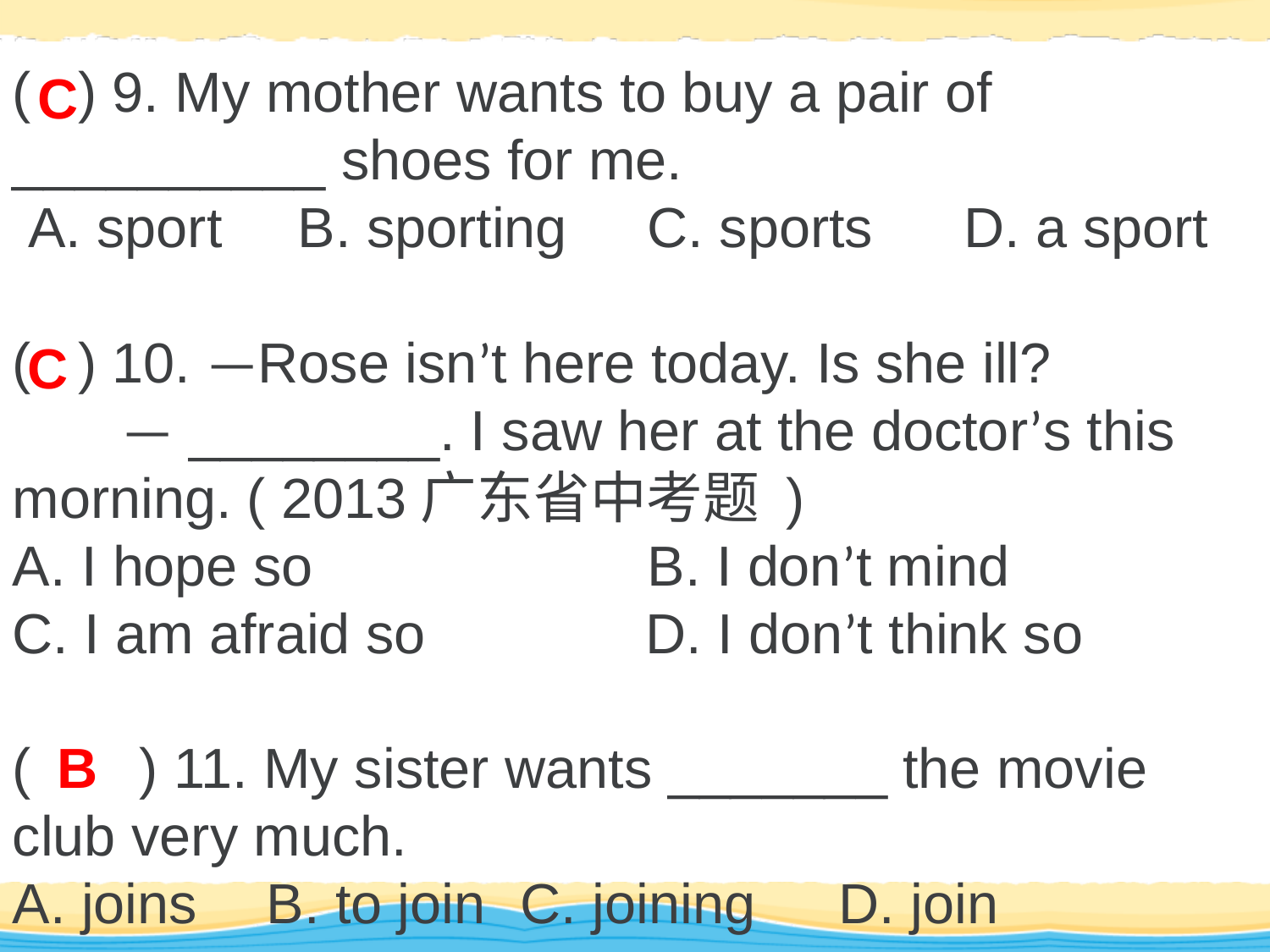

(   ) 9. My mother wants to buy a pair of __________ shoes for me.
 A. sport	  B. sporting 	C. sports	    D. a sport

(   ) 10. —Rose isn’t here today. Is she ill?
       — ________. I saw her at the doctor’s this morning. ( 2013广东省中考题 )
A. I hope so       		B. I don’t mind
C. I am afraid so    	        D. I don’t think so

(	) 11. My sister wants _______ the movie club very much.
A. joins	B. to join  	C. joining　D. join
C
C
B